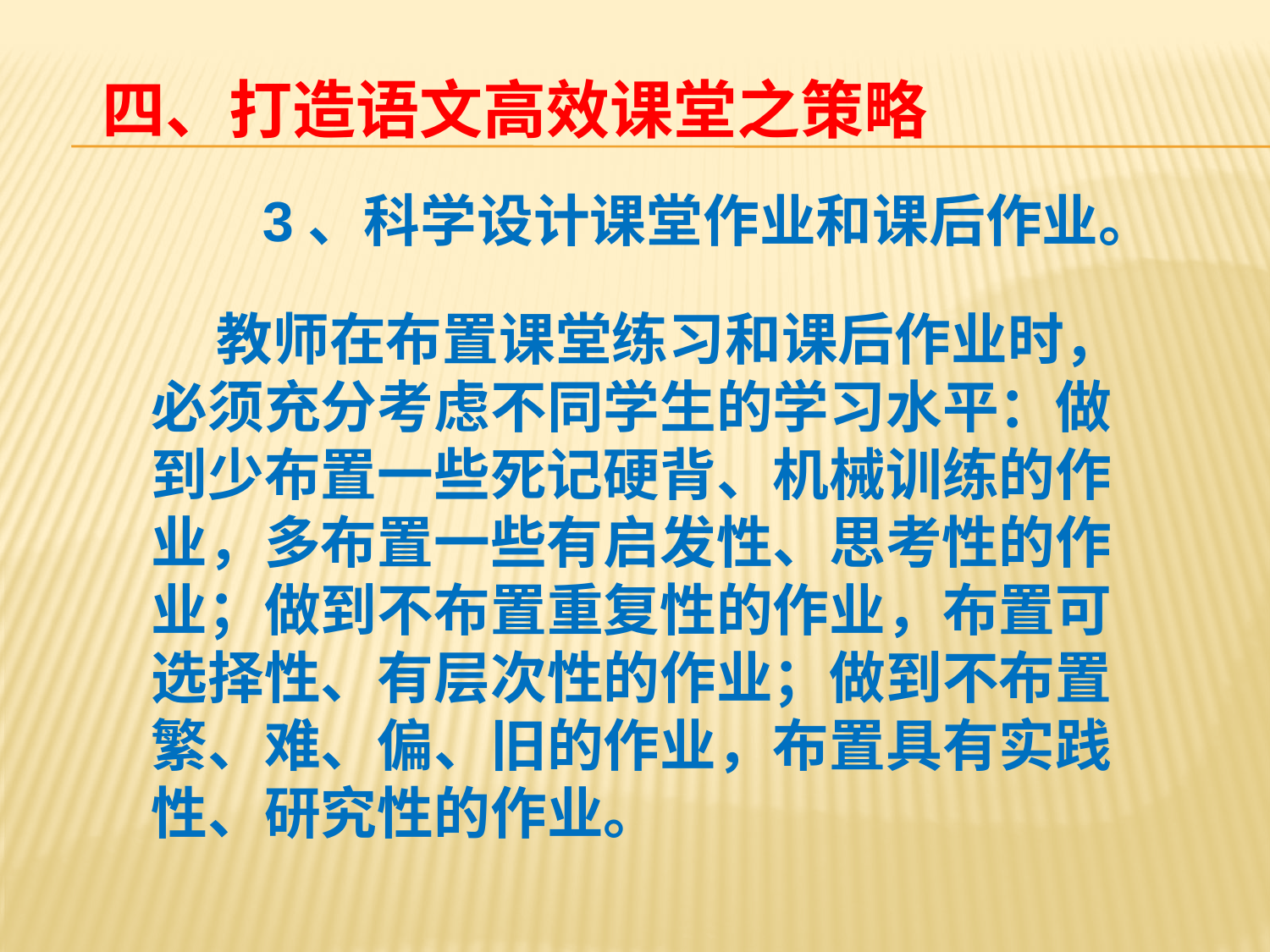

# 四、打造语文高效课堂之策略
         3、科学设计课堂作业和课后作业。
    教师在布置课堂练习和课后作业时，必须充分考虑不同学生的学习水平：做到少布置一些死记硬背、机械训练的作业，多布置一些有启发性、思考性的作业；做到不布置重复性的作业，布置可选择性、有层次性的作业；做到不布置繁、难、偏、旧的作业，布置具有实践性、研究性的作业。